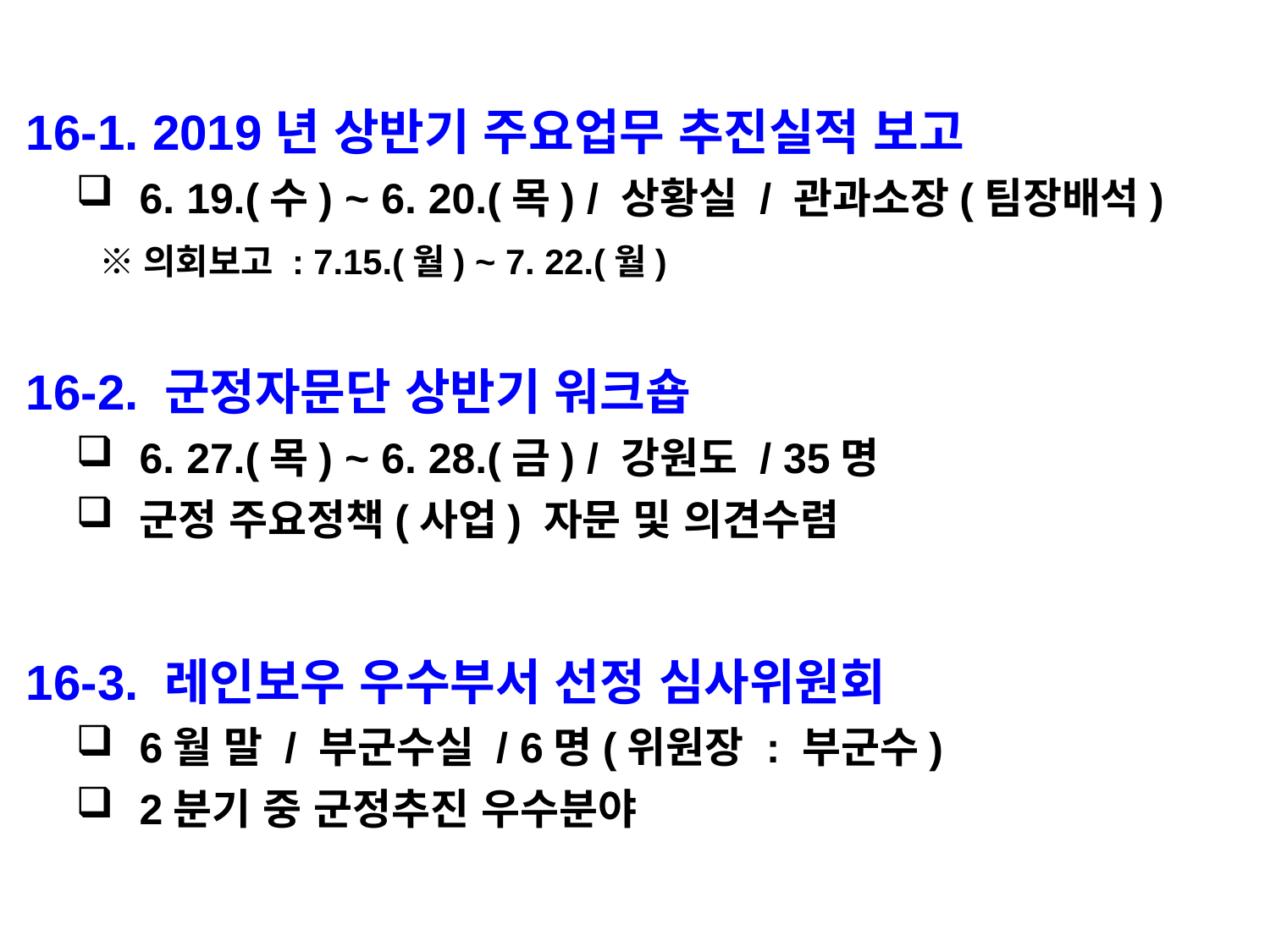

16-1. 2019년 상반기 주요업무 추진실적 보고
6. 19.(수) ~ 6. 20.(목) / 상황실 / 관과소장(팀장배석)
  ※의회보고 : 7.15.(월) ~ 7. 22.(월)

 16-2. 군정자문단 상반기 워크숍
6. 27.(목) ~ 6. 28.(금) / 강원도 / 35명
군정 주요정책(사업) 자문 및 의견수렴

 16-3. 레인보우 우수부서 선정 심사위원회
6월 말 / 부군수실 / 6명(위원장 : 부군수)
2분기 중 군정추진 우수분야